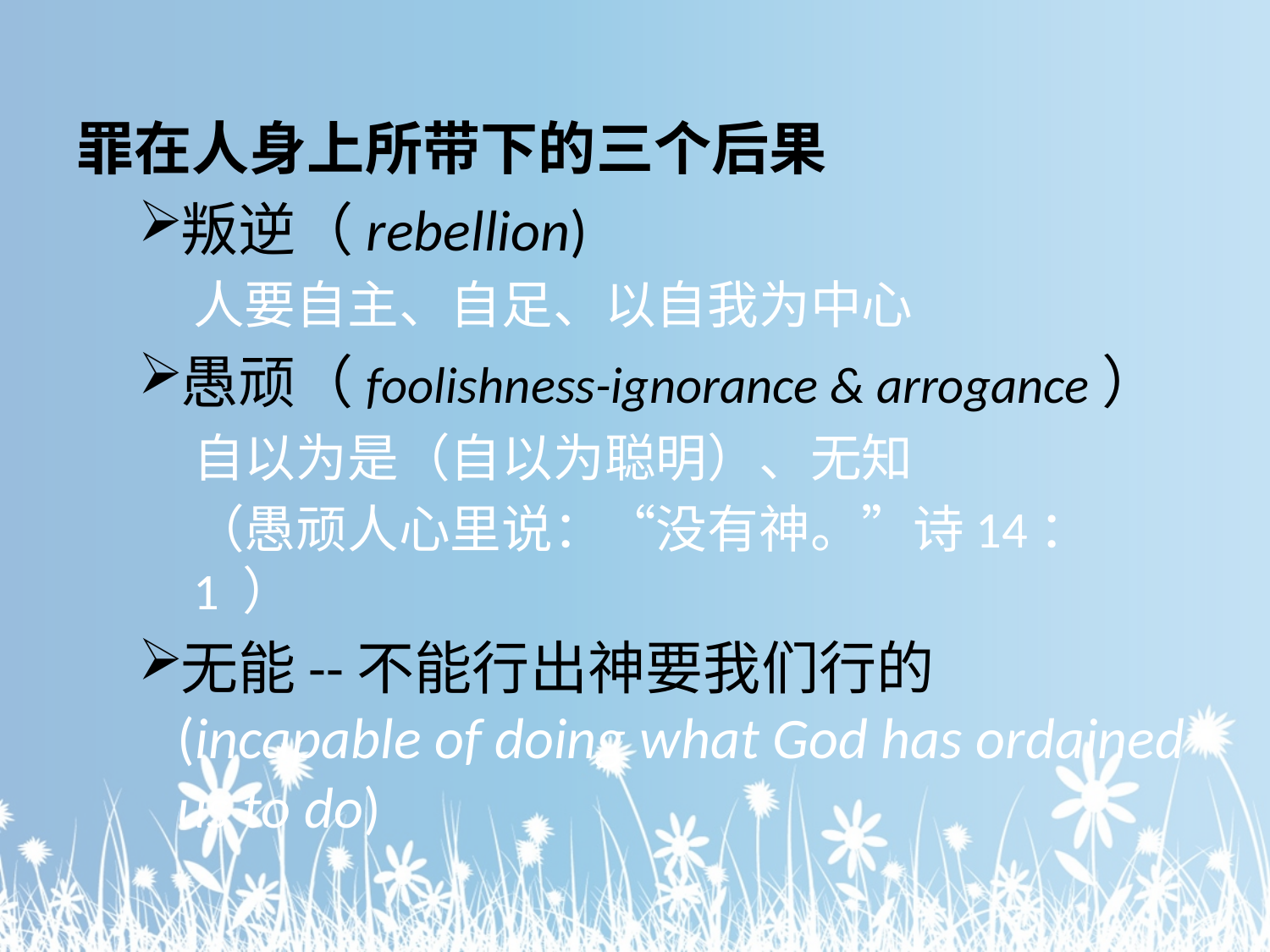

罪在人身上所带下的三个后果
叛逆（rebellion)
人要自主、自足、以自我为中心
愚顽（foolishness-ignorance & arrogance）
自以为是（自以为聪明）、无知
（愚顽人心里说：“没有神。”诗14：1 ）
无能--不能行出神要我们行的 (incapable of doing what God has ordained us to do)